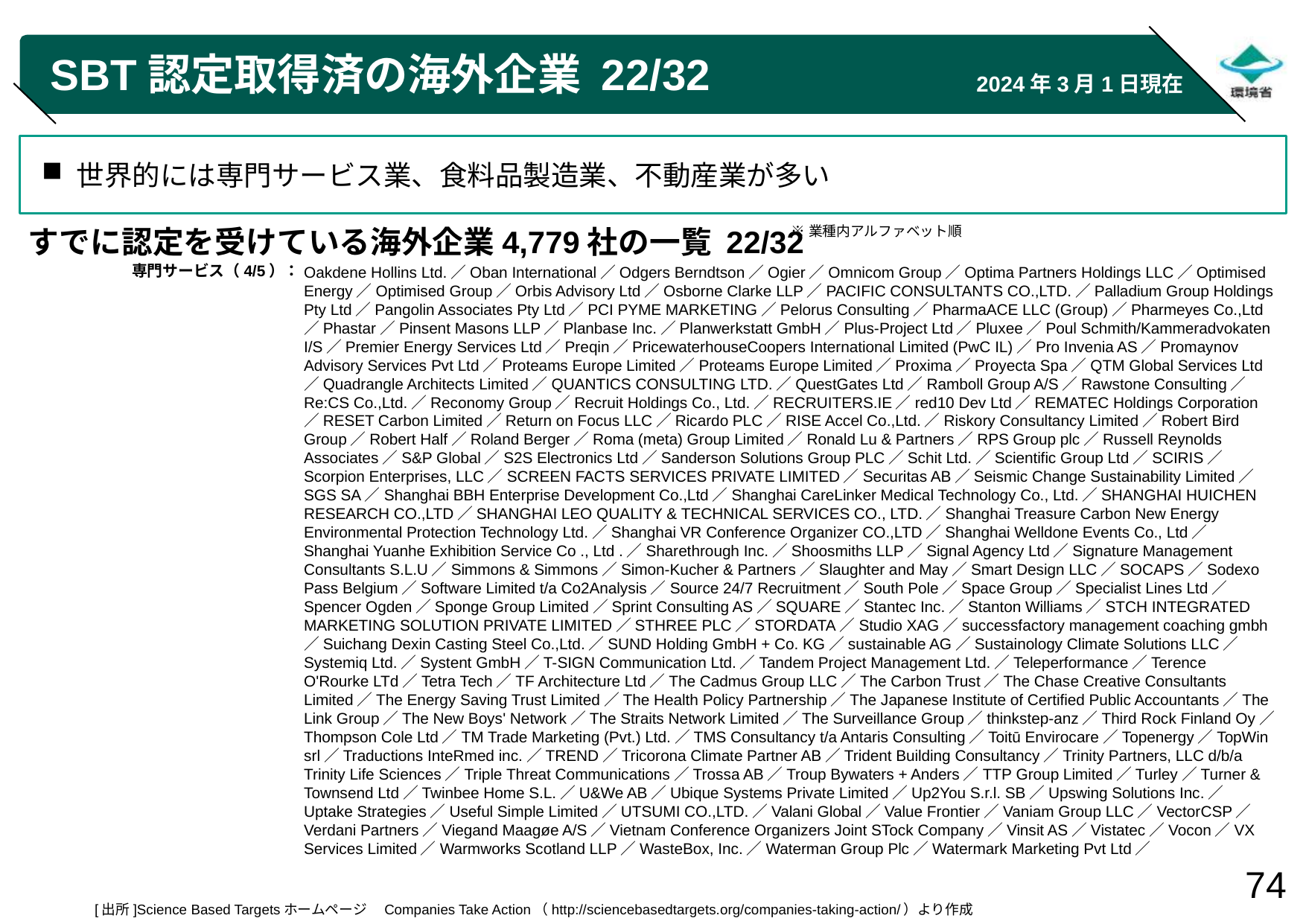

# SBT認定取得済の海外企業 22/32
2024年3月1日現在
世界的には専門サービス業、食料品製造業、不動産業が多い
※業種内アルファベット順
すでに認定を受けている海外企業4,779社の一覧 22/32
専門サービス（4/5）：

Oakdene Hollins Ltd.／Oban International／Odgers Berndtson／Ogier／Omnicom Group／Optima Partners Holdings LLC／Optimised Energy／Optimised Group／Orbis Advisory Ltd／Osborne Clarke LLP／PACIFIC CONSULTANTS CO.,LTD.／Palladium Group Holdings Pty Ltd／Pangolin Associates Pty Ltd／PCI PYME MARKETING／Pelorus Consulting／PharmaACE LLC (Group)／Pharmeyes Co.,Ltd／Phastar／Pinsent Masons LLP／Planbase Inc.／Planwerkstatt GmbH／Plus-Project Ltd／Pluxee／Poul Schmith/Kammeradvokaten I/S／Premier Energy Services Ltd／Preqin／PricewaterhouseCoopers International Limited (PwC IL)／Pro Invenia AS／Promaynov Advisory Services Pvt Ltd／Proteams Europe Limited／Proteams Europe Limited／Proxima／Proyecta Spa／QTM Global Services Ltd／Quadrangle Architects Limited／QUANTICS CONSULTING LTD.／QuestGates Ltd／Ramboll Group A/S／Rawstone Consulting／Re:CS Co.,Ltd.／Reconomy Group／Recruit Holdings Co., Ltd.／RECRUITERS.IE／red10 Dev Ltd／REMATEC Holdings Corporation／RESET Carbon Limited／Return on Focus LLC／Ricardo PLC／RISE Accel Co.,Ltd.／Riskory Consultancy Limited／Robert Bird Group／Robert Half／Roland Berger／Roma (meta) Group Limited／Ronald Lu & Partners／RPS Group plc／Russell Reynolds Associates／S&P Global／S2S Electronics Ltd／Sanderson Solutions Group PLC／Schit Ltd.／Scientific Group Ltd／SCIRIS／Scorpion Enterprises, LLC／SCREEN FACTS SERVICES PRIVATE LIMITED／Securitas AB／Seismic Change Sustainability Limited／SGS SA／Shanghai BBH Enterprise Development Co.,Ltd／Shanghai CareLinker Medical Technology Co., Ltd.／SHANGHAI HUICHEN RESEARCH CO.,LTD／SHANGHAI LEO QUALITY & TECHNICAL SERVICES CO., LTD.／Shanghai Treasure Carbon New Energy Environmental Protection Technology Ltd.／Shanghai VR Conference Organizer CO.,LTD／Shanghai Welldone Events Co., Ltd／Shanghai Yuanhe Exhibition Service Co ., Ltd .／Sharethrough Inc.／Shoosmiths LLP／Signal Agency Ltd／Signature Management Consultants S.L.U／Simmons & Simmons／Simon-Kucher & Partners／Slaughter and May／Smart Design LLC／SOCAPS／Sodexo Pass Belgium／Software Limited t/a Co2Analysis／Source 24/7 Recruitment／South Pole／Space Group／Specialist Lines Ltd／Spencer Ogden／Sponge Group Limited／Sprint Consulting AS／SQUARE／Stantec Inc.／Stanton Williams／STCH INTEGRATED MARKETING SOLUTION PRIVATE LIMITED／STHREE PLC／STORDATA／Studio XAG／successfactory management coaching gmbh／Suichang Dexin Casting Steel Co.,Ltd.／SUND Holding GmbH + Co. KG／sustainable AG／Sustainology Climate Solutions LLC／Systemiq Ltd.／Systent GmbH／T-SIGN Communication Ltd.／Tandem Project Management Ltd.／Teleperformance／Terence O'Rourke LTd／Tetra Tech／TF Architecture Ltd／The Cadmus Group LLC／The Carbon Trust／The Chase Creative Consultants Limited／The Energy Saving Trust Limited／The Health Policy Partnership／The Japanese Institute of Certified Public Accountants／The Link Group／The New Boys' Network／The Straits Network Limited／The Surveillance Group／thinkstep-anz／Third Rock Finland Oy／Thompson Cole Ltd／TM Trade Marketing (Pvt.) Ltd.／TMS Consultancy t/a Antaris Consulting／Toitū Envirocare／Topenergy／TopWin srl／Traductions InteRmed inc.／TREND／Tricorona Climate Partner AB／Trident Building Consultancy／Trinity Partners, LLC d/b/a Trinity Life Sciences／Triple Threat Communications／Trossa AB／Troup Bywaters + Anders／TTP Group Limited／Turley／Turner & Townsend Ltd／Twinbee Home S.L.／U&We AB／Ubique Systems Private Limited／Up2You S.r.l. SB／Upswing Solutions Inc.／Uptake Strategies／Useful Simple Limited／UTSUMI CO.,LTD.／Valani Global／Value Frontier／Vaniam Group LLC／VectorCSP／Verdani Partners／Viegand Maagøe A/S／Vietnam Conference Organizers Joint STock Company／Vinsit AS／Vistatec／Vocon／VX Services Limited／Warmworks Scotland LLP／WasteBox, Inc.／Waterman Group Plc／Watermark Marketing Pvt Ltd／

[出所]Science Based Targetsホームページ　Companies Take Action（http://sciencebasedtargets.org/companies-taking-action/）より作成